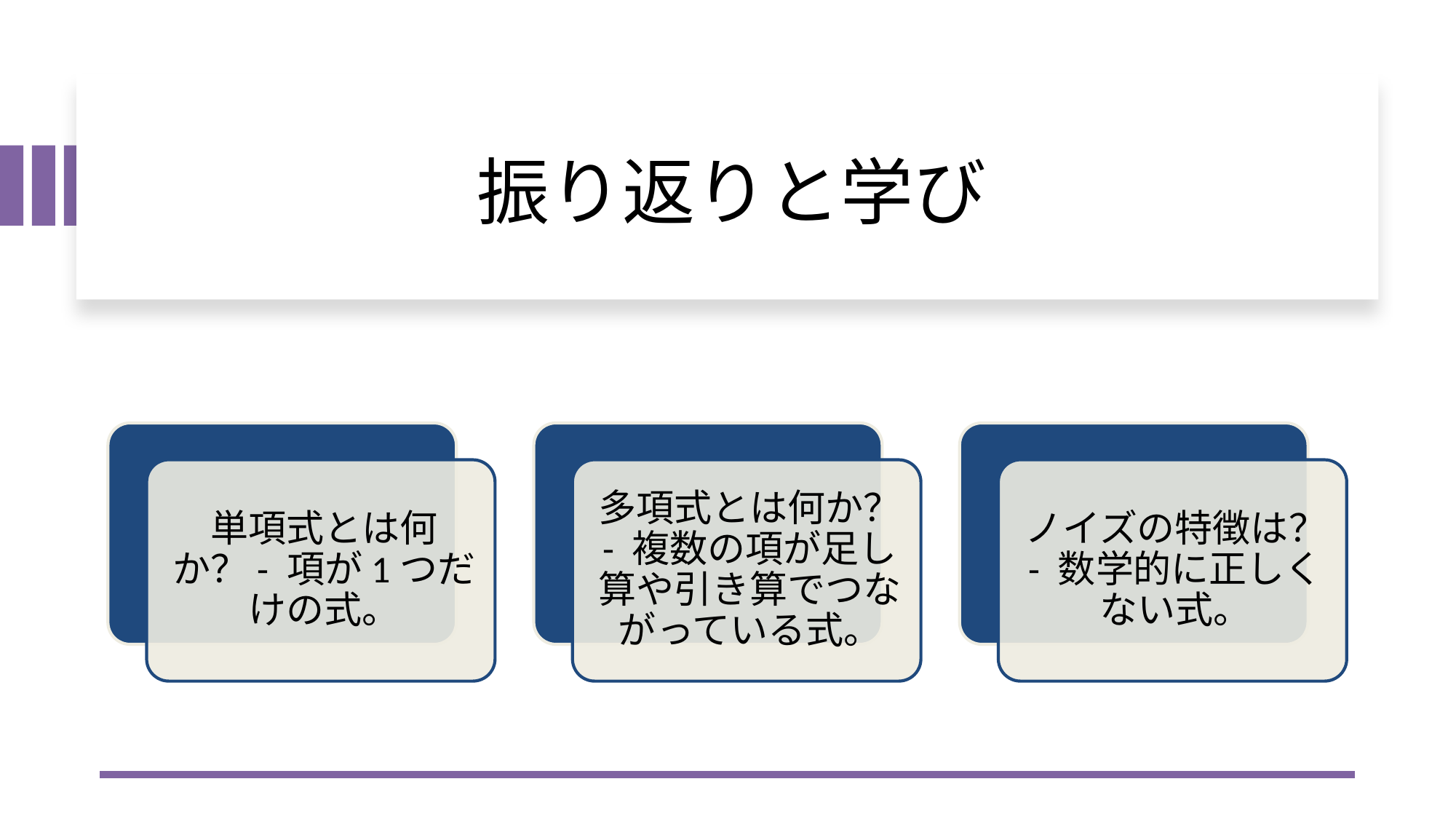

# 振り返りと学び

単項式とは何か？- 項が1つだけの式。
多項式とは何か？ - 複数の項が足し算や引き算でつながっている式。
ノイズの特徴は？ - 数学的に正しくない式。